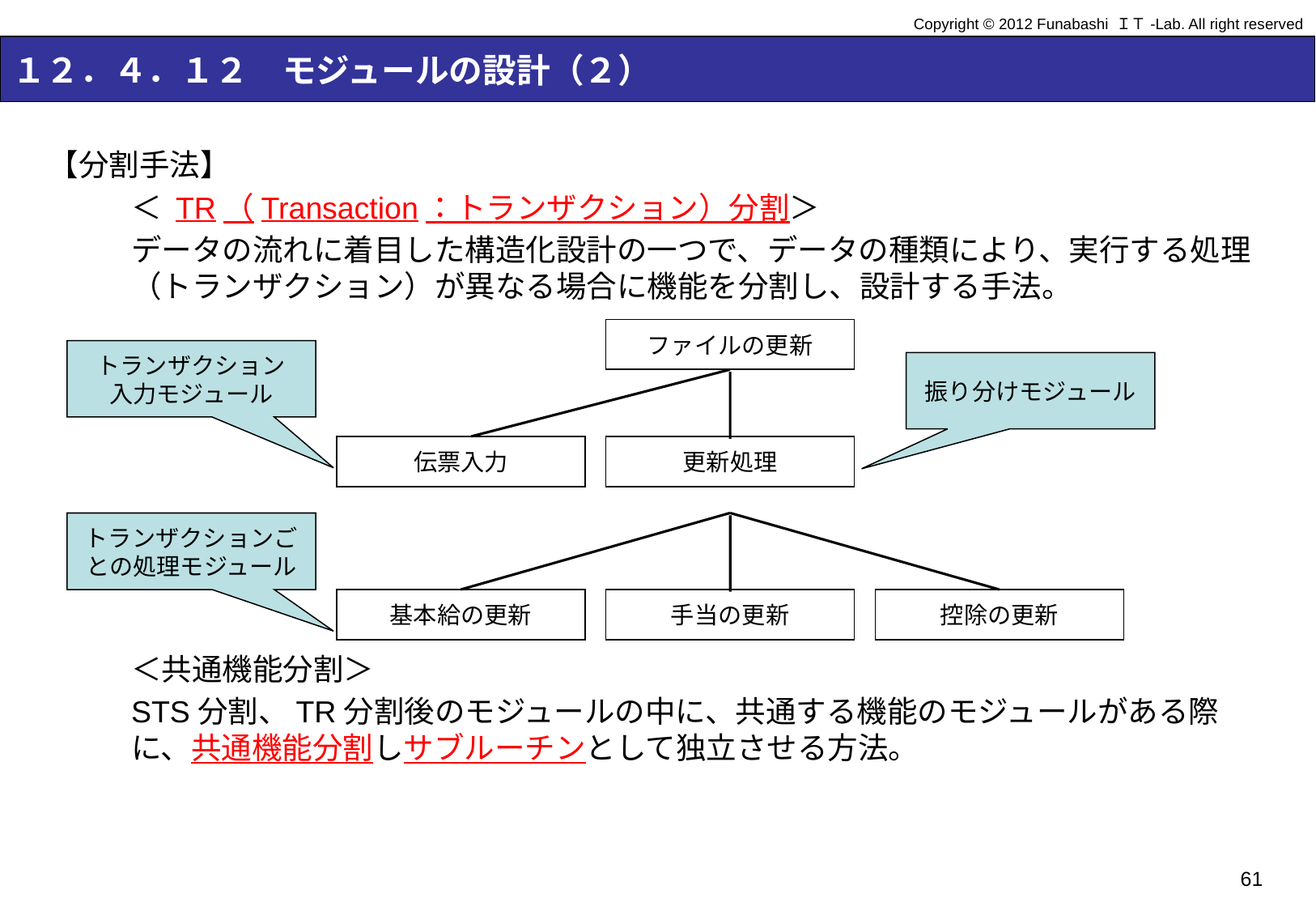

Copyright © 2012 Funabashi ＩＴ-Lab. All right reserved
# １２．４．１２　モジュールの設計（２）
【分割手法】
＜ TR（Transaction：トランザクション）分割＞
データの流れに着目した構造化設計の一つで、データの種類により、実行する処理（トランザクション）が異なる場合に機能を分割し、設計する手法。

＜共通機能分割＞
STS分割、TR分割後のモジュールの中に、共通する機能のモジュールがある際に、共通機能分割しサブルーチンとして独立させる方法。
ファイルの更新
トランザクション
入力モジュール
振り分けモジュール

伝票入力
更新処理
トランザクションごとの処理モジュール

基本給の更新
手当の更新
控除の更新
61